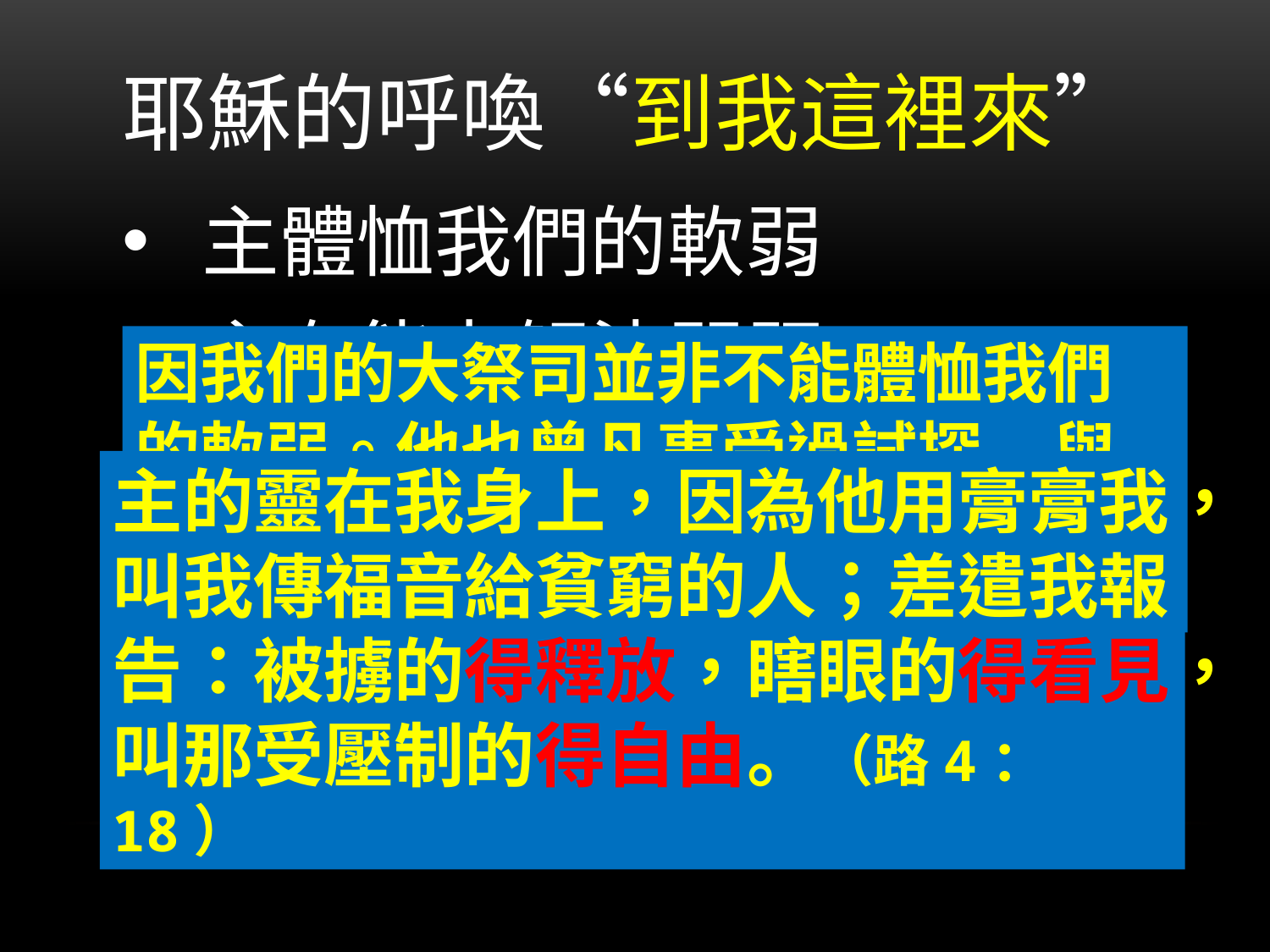

耶穌的呼喚“到我這裡來”
主體恤我們的軟弱
主有能力解決問題
主是你隨時的幫助

因我們的大祭司並非不能體恤我們的軟弱。他也曾凡事受過試探,與我們一樣，只是他沒有犯罪。（來4：15）
主的靈在我身上，因為他用膏膏我，叫我傳福音給貧窮的人；差遣我報告：被擄的得釋放，瞎眼的得看見，叫那受壓制的得自由。（路4：18）
所以，我們只管坦然無懼的來到施恩的寶座前，為要得憐恤，蒙恩惠，作隨時的幫助。（來4：16）